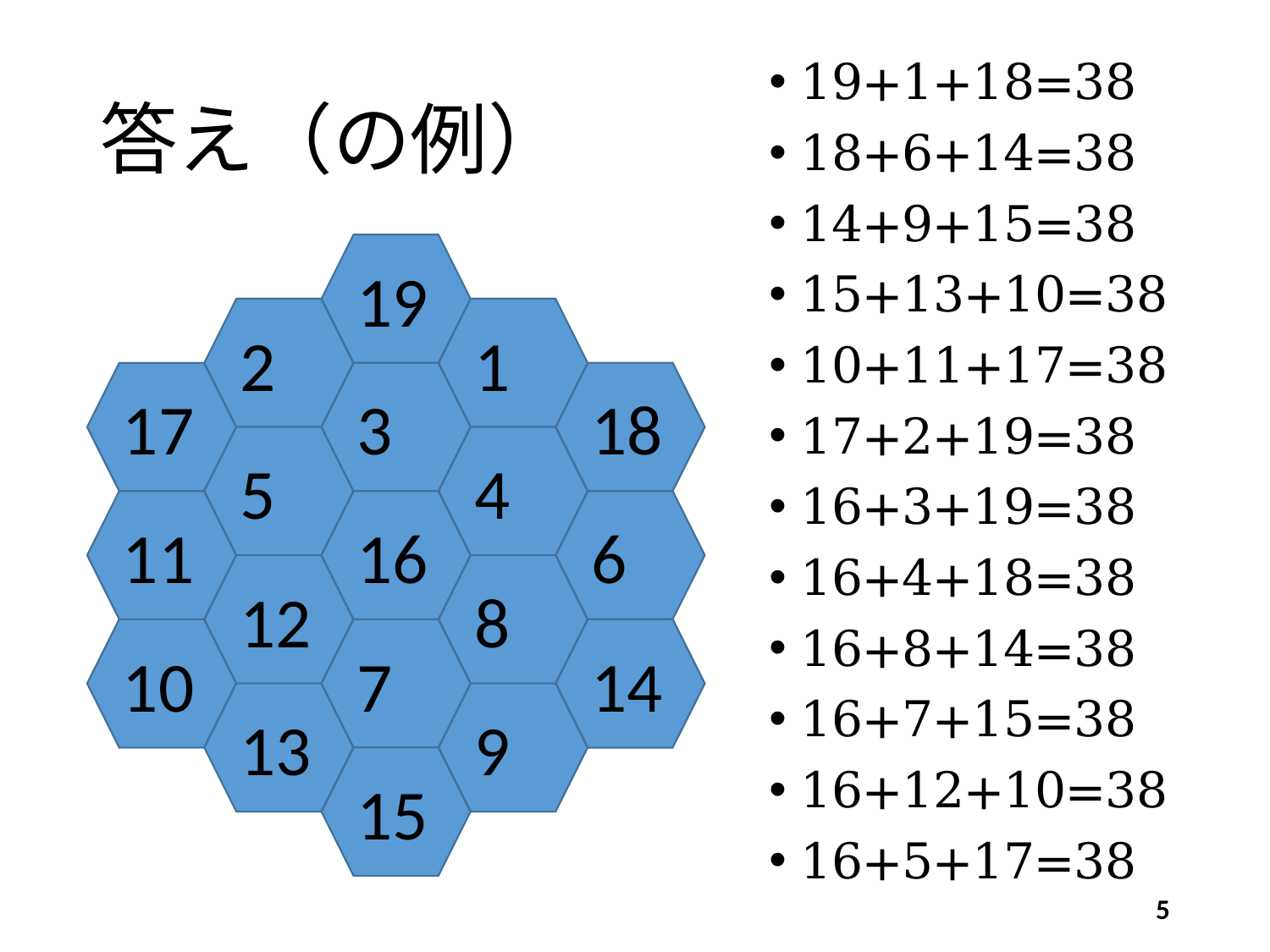

# 答え（の例）
19+1+18=38
18+6+14=38
14+9+15=38
15+13+10=38
10+11+17=38
17+2+19=38
16+3+19=38
16+4+18=38
16+8+14=38
16+7+15=38
16+12+10=38
16+5+17=38

19
2
1
3
18
17
5
4
16
11
6
12
8
7
14
10
13
9
15
19
2
1
18
3
18
17
5
4
16
11
6
12
8
7
14
14
10
13
9
15
5